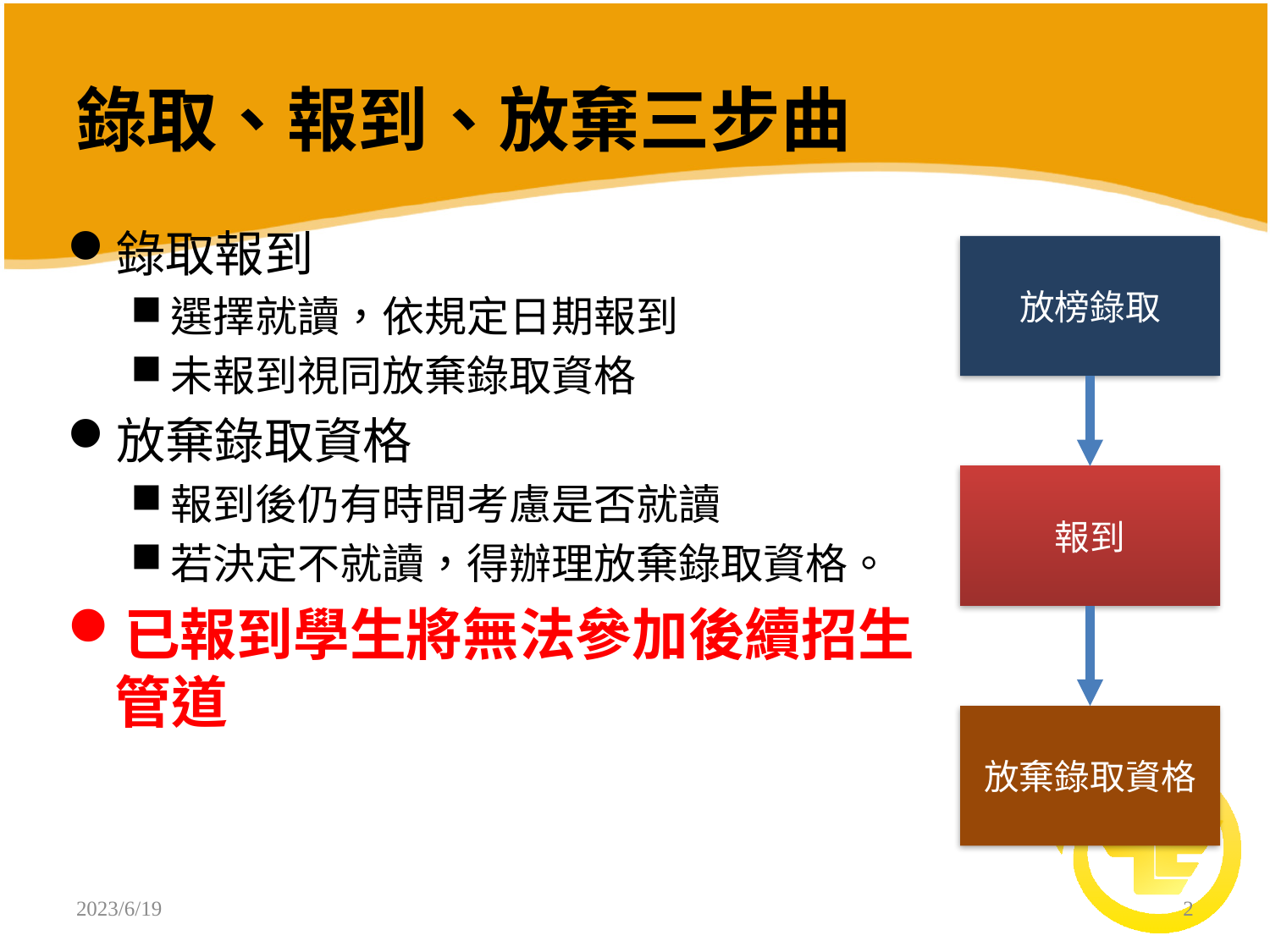

# 錄取、報到、放棄三步曲
錄取報到
選擇就讀，依規定日期報到
未報到視同放棄錄取資格
放棄錄取資格
報到後仍有時間考慮是否就讀
若決定不就讀，得辦理放棄錄取資格。
已報到學生將無法參加後續招生管道
放榜錄取
報到
放棄錄取資格
2023/6/19
2